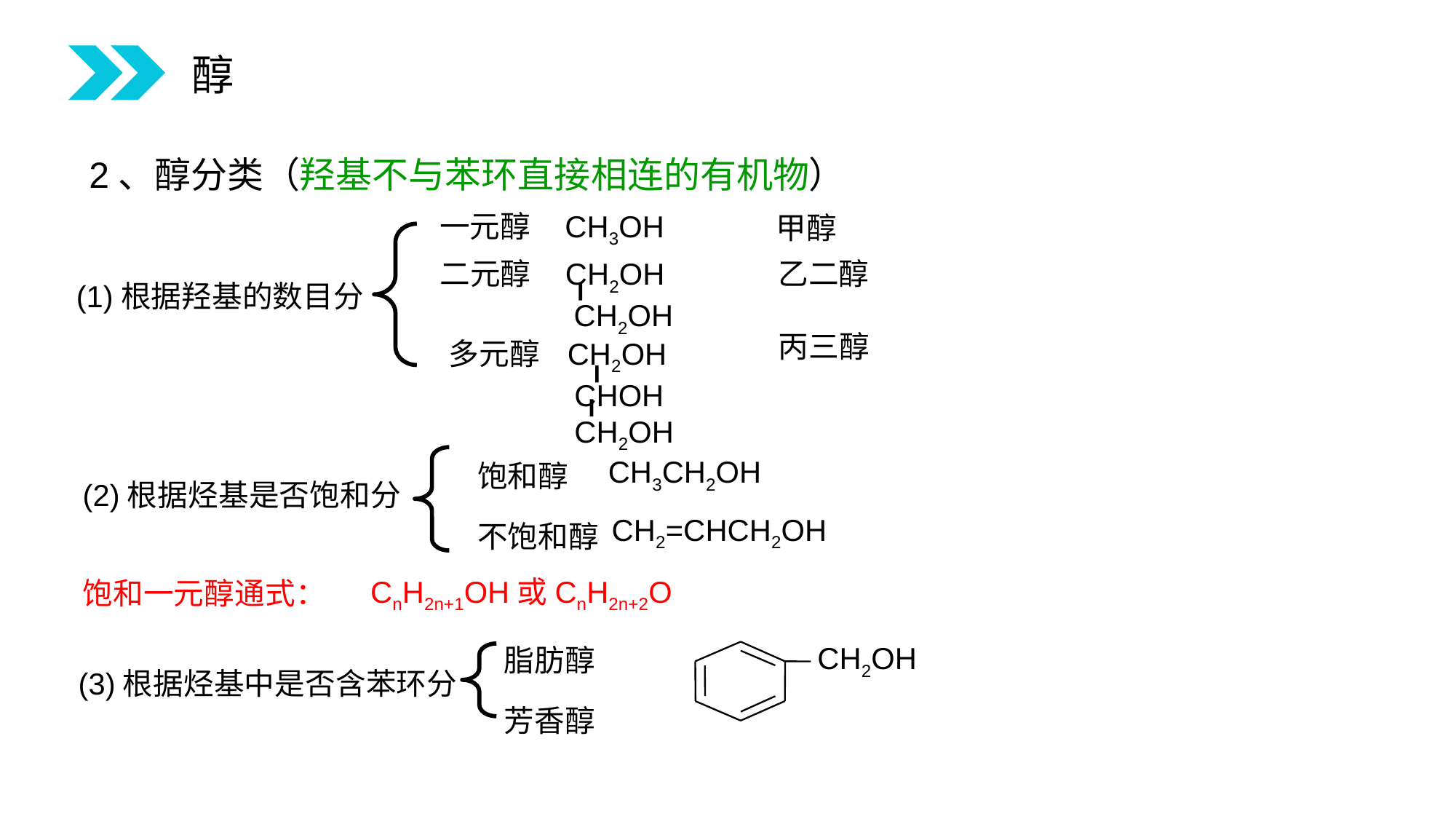

醇
2、醇分类（羟基不与苯环直接相连的有机物）
一元醇    CH3OH
甲醇

二元醇    CH2OH
                CH2OH
乙二醇

(1)根据羟基的数目分
丙三醇
多元醇   CH2OH
               CHOH
               CH2OH

饱和醇
不饱和醇

CH3CH2OH
(2)根据烃基是否饱和分
CH2=CHCH2OH
CnH2n+1OH或CnH2n+2O
饱和一元醇通式：
脂肪醇
芳香醇
CH2OH

(3)根据烃基中是否含苯环分